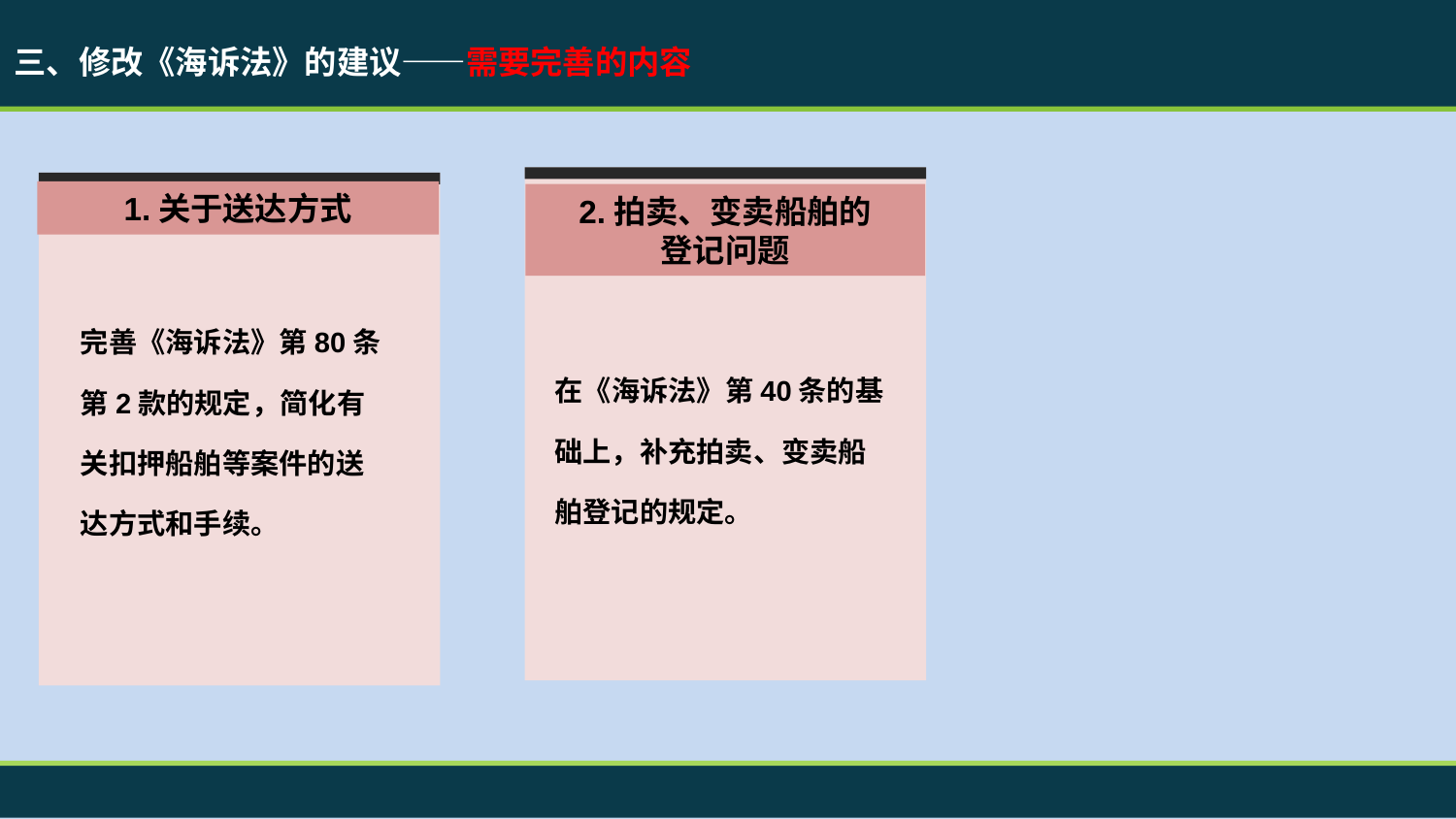

三、修改《海诉法》的建议——需要完善的内容

在《海诉法》第40条的基础上，补充拍卖、变卖船舶登记的规定。

1.关于送达方式
2.拍卖、变卖船舶的
登记问题
完善《海诉法》第80条第2款的规定，简化有关扣押船舶等案件的送达方式和手续。